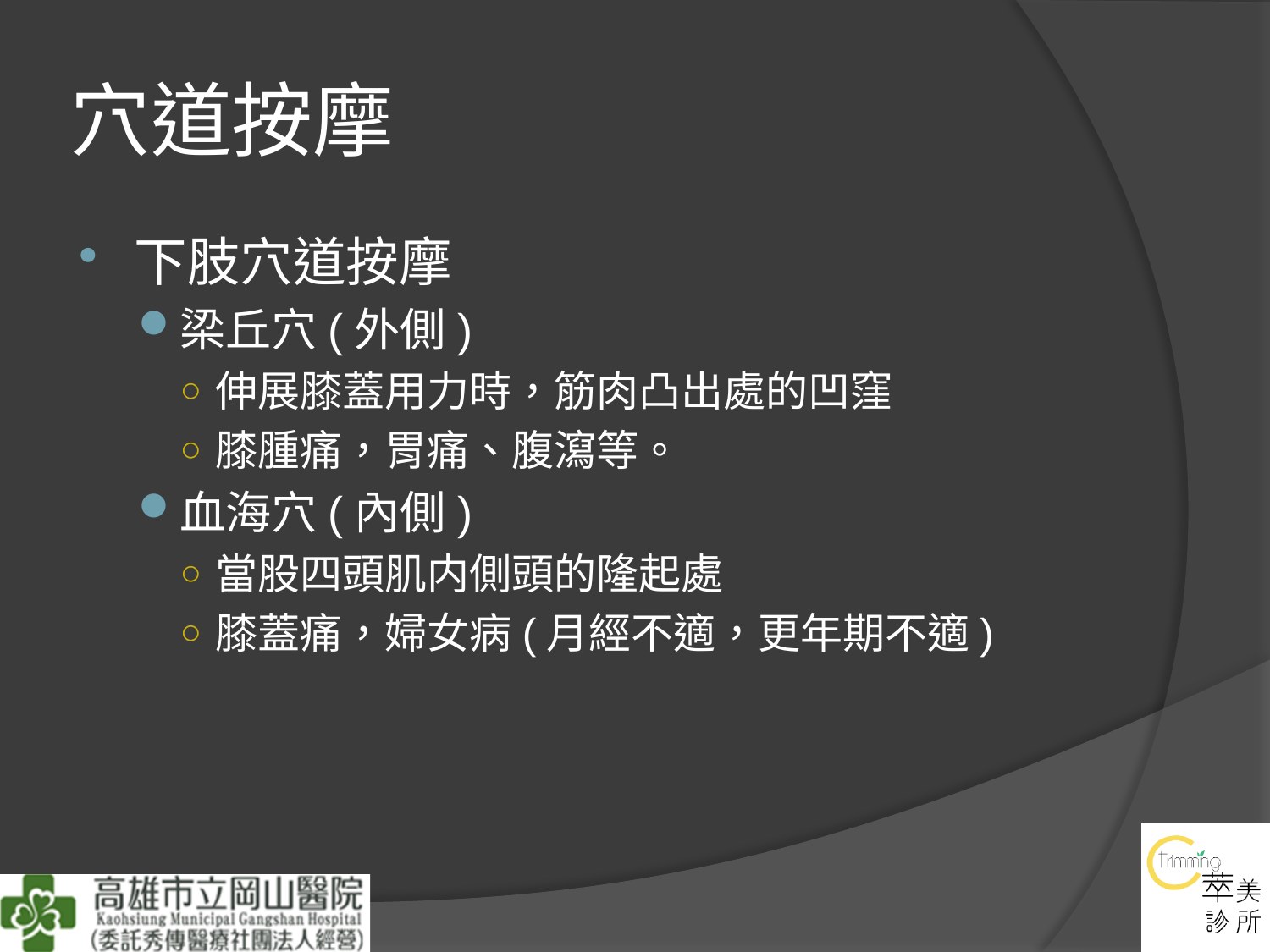

# 穴道按摩
下肢穴道按摩
梁丘穴(外側)
伸展膝蓋用力時，筋肉凸出處的凹窪
膝腫痛，胃痛、腹瀉等。
血海穴(內側)
當股四頭肌内側頭的隆起處
膝蓋痛，婦女病(月經不適，更年期不適)